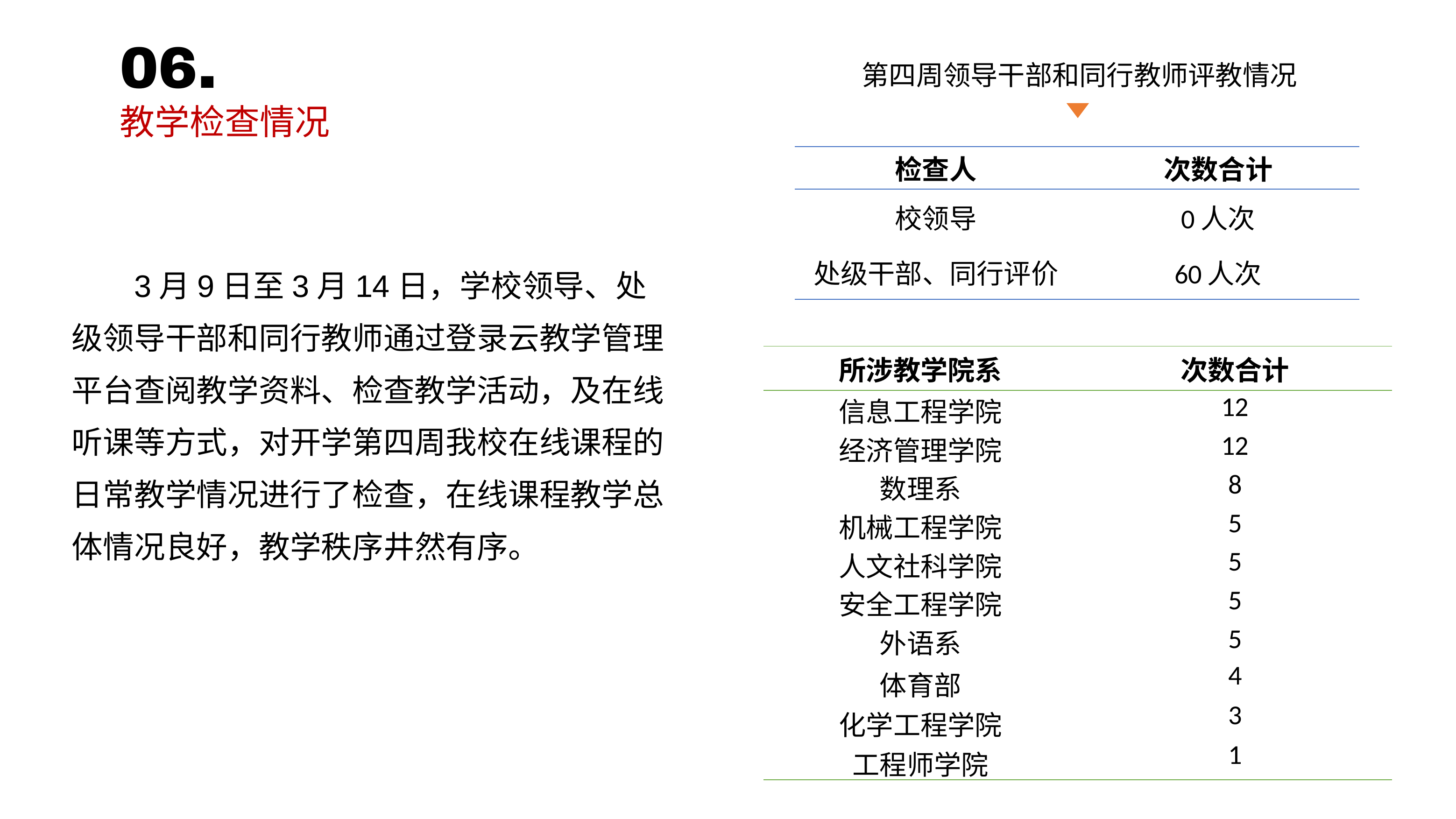

06.
教学检查情况
第四周领导干部和同行教师评教情况

| 检查人 | 次数合计 |
| --- | --- |
| 校领导 | 0人次 |
| 处级干部、同行评价 | 60人次 |
3月9日至3月14日，学校领导、处级领导干部和同行教师通过登录云教学管理平台查阅教学资料、检查教学活动，及在线听课等方式，对开学第四周我校在线课程的日常教学情况进行了检查，在线课程教学总体情况良好，教学秩序井然有序。
| 所涉教学院系 | 次数合计 |
| --- | --- |
| 信息工程学院 | 12 |
| 经济管理学院 | 12 |
| 数理系 | 8 |
| 机械工程学院 | 5 |
| 人文社科学院 | 5 |
| 安全工程学院 | 5 |
| 外语系 | 5 |
| 体育部 | 4 |
| 化学工程学院 | 3 |
| 工程师学院 | 1 |